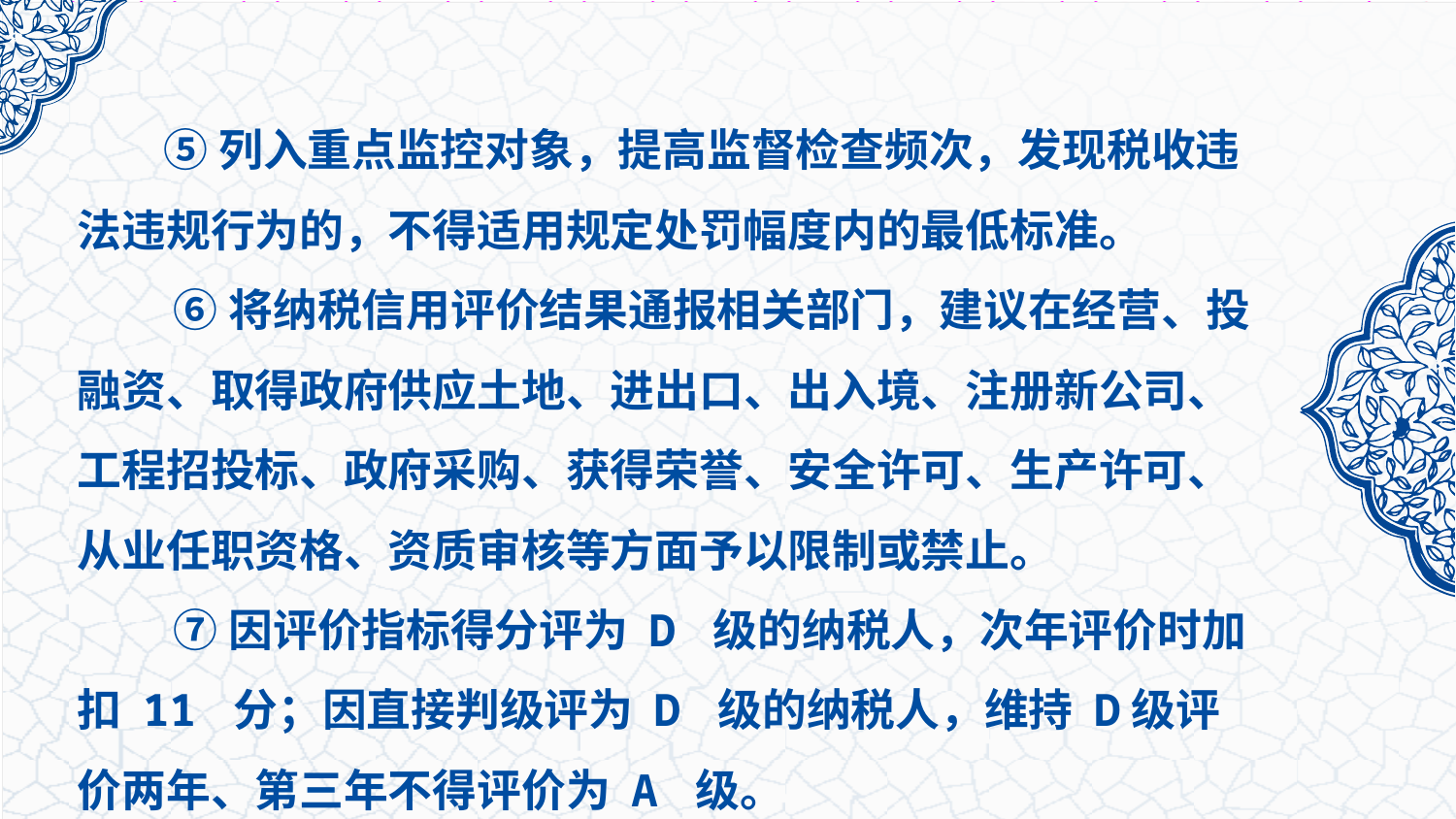

⑤列入重点监控对象，提高监督检查频次，发现税收违法违规行为的，不得适用规定处罚幅度内的最低标准。
 ⑥将纳税信用评价结果通报相关部门，建议在经营、投融资、取得政府供应土地、进出口、出入境、注册新公司、工程招投标、政府采购、获得荣誉、安全许可、生产许可、从业任职资格、资质审核等方面予以限制或禁止。
 ⑦因评价指标得分评为 D 级的纳税人，次年评价时加扣 11 分；因直接判级评为 D 级的纳税人，维持 D级评价两年、第三年不得评价为 A 级。